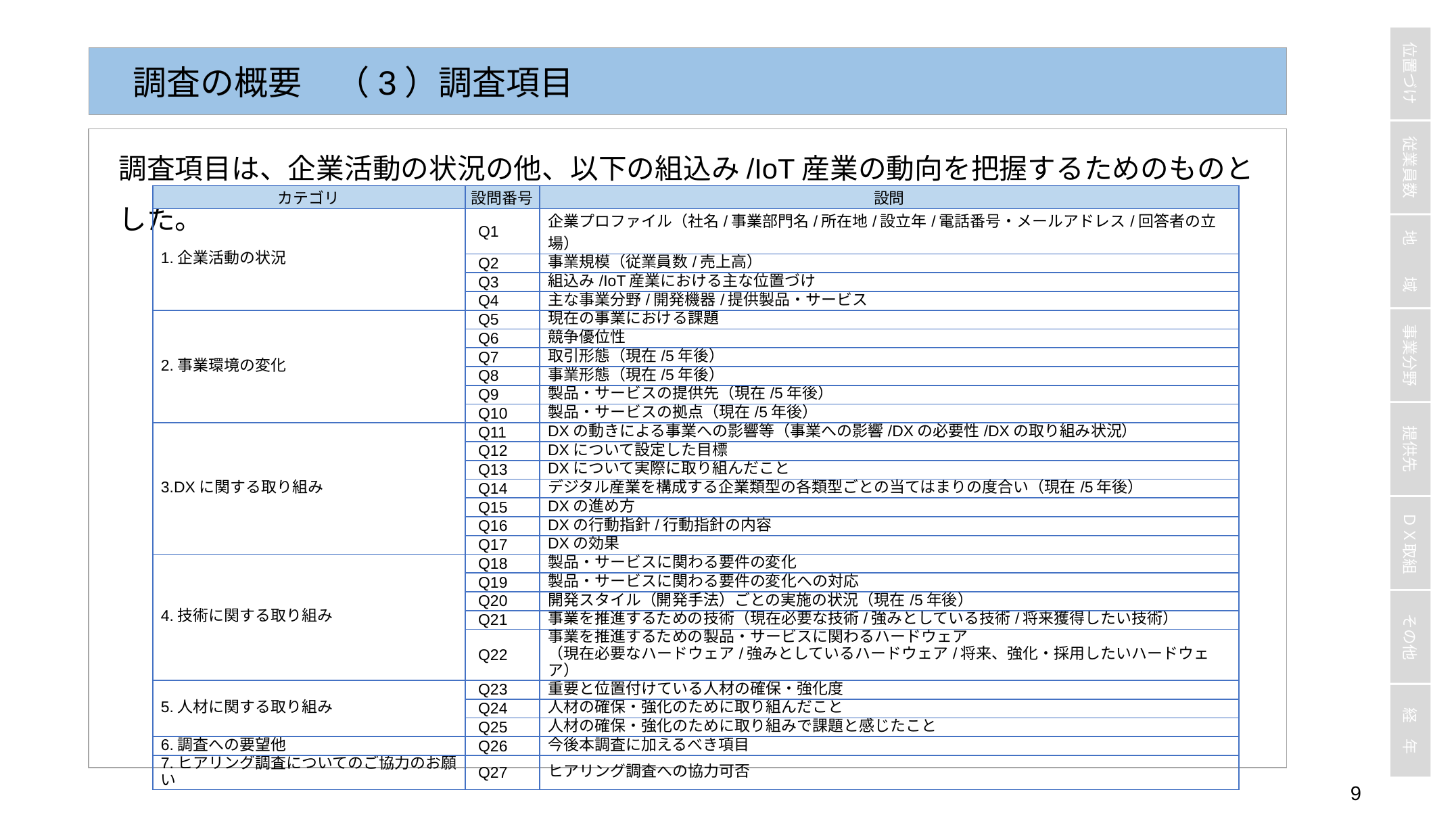

調査の概要　（3）調査項目
調査項目は、企業活動の状況の他、以下の組込み/IoT産業の動向を把握するためのものとした。
| カテゴリ | 設問番号 | 設問 |
| --- | --- | --- |
| 1.企業活動の状況 | Q1 | 企業プロファイル（社名/事業部門名/所在地/設立年/電話番号・メールアドレス/回答者の立場） |
|  | Q2 | 事業規模（従業員数/売上高） |
|  | Q3 | 組込み/IoT産業における主な位置づけ |
|  | Q4 | 主な事業分野/開発機器/提供製品・サービス |
| 2.事業環境の変化 | Q5 | 現在の事業における課題 |
|  | Q6 | 競争優位性 |
|  | Q7 | 取引形態（現在/5年後） |
|  | Q8 | 事業形態（現在/5年後） |
|  | Q9 | 製品・サービスの提供先（現在/5年後） |
|  | Q10 | 製品・サービスの拠点（現在/5年後） |
| 3.DXに関する取り組み | Q11 | DXの動きによる事業への影響等（事業への影響/DXの必要性/DXの取り組み状況） |
|  | Q12 | DXについて設定した目標 |
|  | Q13 | DXについて実際に取り組んだこと |
|  | Q14 | デジタル産業を構成する企業類型の各類型ごとの当てはまりの度合い（現在/5年後） |
|  | Q15 | DXの進め方 |
|  | Q16 | DXの行動指針/行動指針の内容 |
|  | Q17 | DXの効果 |
| 4.技術に関する取り組み | Q18 | 製品・サービスに関わる要件の変化 |
|  | Q19 | 製品・サービスに関わる要件の変化への対応 |
|  | Q20 | 開発スタイル（開発手法）ごとの実施の状況（現在/5年後） |
|  | Q21 | 事業を推進するための技術（現在必要な技術/強みとしている技術/将来獲得したい技術） |
|  | Q22 | 事業を推進するための製品・サービスに関わるハードウェア （現在必要なハードウェア/強みとしているハードウェア/将来、強化・採用したいハードウェア） |
| 5.人材に関する取り組み | Q23 | 重要と位置付けている人材の確保・強化度 |
|  | Q24 | 人材の確保・強化のために取り組んだこと |
|  | Q25 | 人材の確保・強化のために取り組みで課題と感じたこと |
| 6.調査への要望他 | Q26 | 今後本調査に加えるべき項目 |
| 7.ヒアリング調査についてのご協力のお願い | Q27 | ヒアリング調査への協力可否 |
9